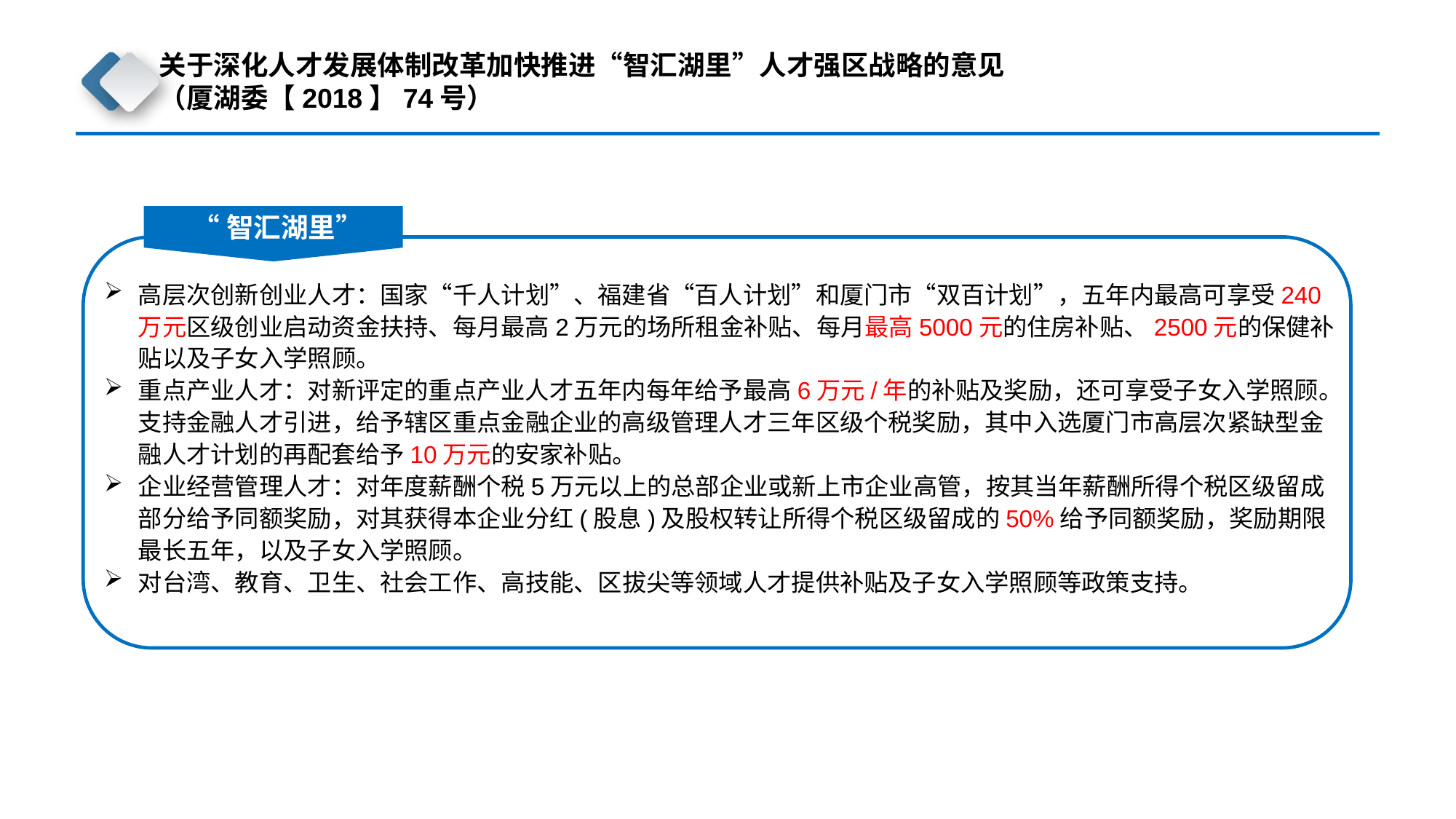

关于深化人才发展体制改革加快推进“智汇湖里”人才强区战略的意见
（厦湖委【2018】74号）

“智汇湖里”

高层次创新创业人才：国家“千人计划”、福建省“百人计划”和厦门市“双百计划”，五年内最高可享受240万元区级创业启动资金扶持、每月最高2万元的场所租金补贴、每月最高5000元的住房补贴、2500元的保健补贴以及子女入学照顾。
重点产业人才：对新评定的重点产业人才五年内每年给予最高6万元/年的补贴及奖励，还可享受子女入学照顾。支持金融人才引进，给予辖区重点金融企业的高级管理人才三年区级个税奖励，其中入选厦门市高层次紧缺型金融人才计划的再配套给予10万元的安家补贴。
企业经营管理人才：对年度薪酬个税5万元以上的总部企业或新上市企业高管，按其当年薪酬所得个税区级留成部分给予同额奖励，对其获得本企业分红(股息)及股权转让所得个税区级留成的50%给予同额奖励，奖励期限最长五年，以及子女入学照顾。
对台湾、教育、卫生、社会工作、高技能、区拔尖等领域人才提供补贴及子女入学照顾等政策支持。